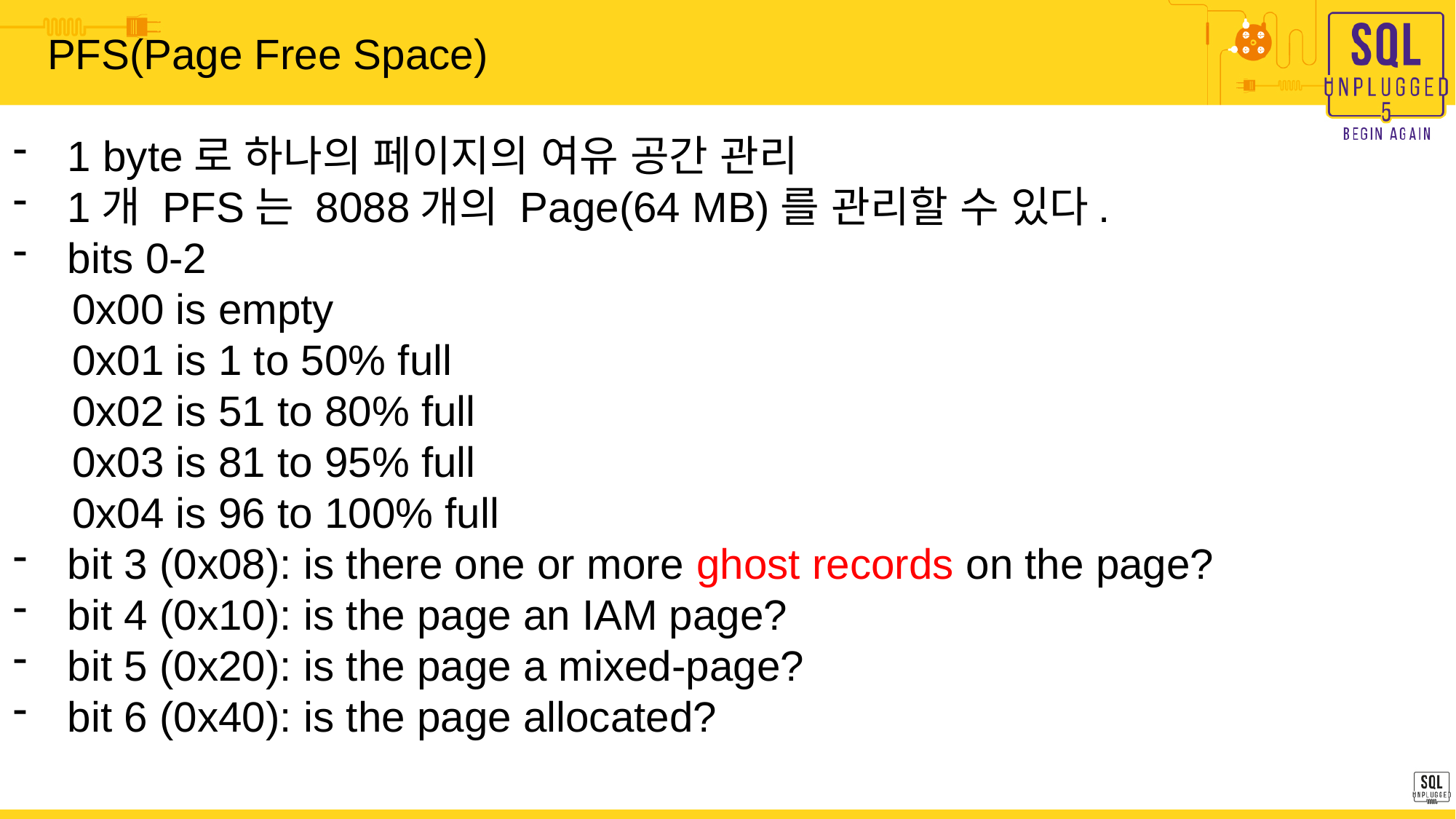

# PFS(Page Free Space)
1 byte로 하나의 페이지의 여유 공간 관리
1개 PFS는 8088개의 Page(64 MB)를 관리할 수 있다.
bits 0-2
     0x00 is empty
     0x01 is 1 to 50% full
     0x02 is 51 to 80% full
     0x03 is 81 to 95% full
     0x04 is 96 to 100% full
bit 3 (0x08): is there one or more ghost records on the page?
bit 4 (0x10): is the page an IAM page?
bit 5 (0x20): is the page a mixed-page?
bit 6 (0x40): is the page allocated?